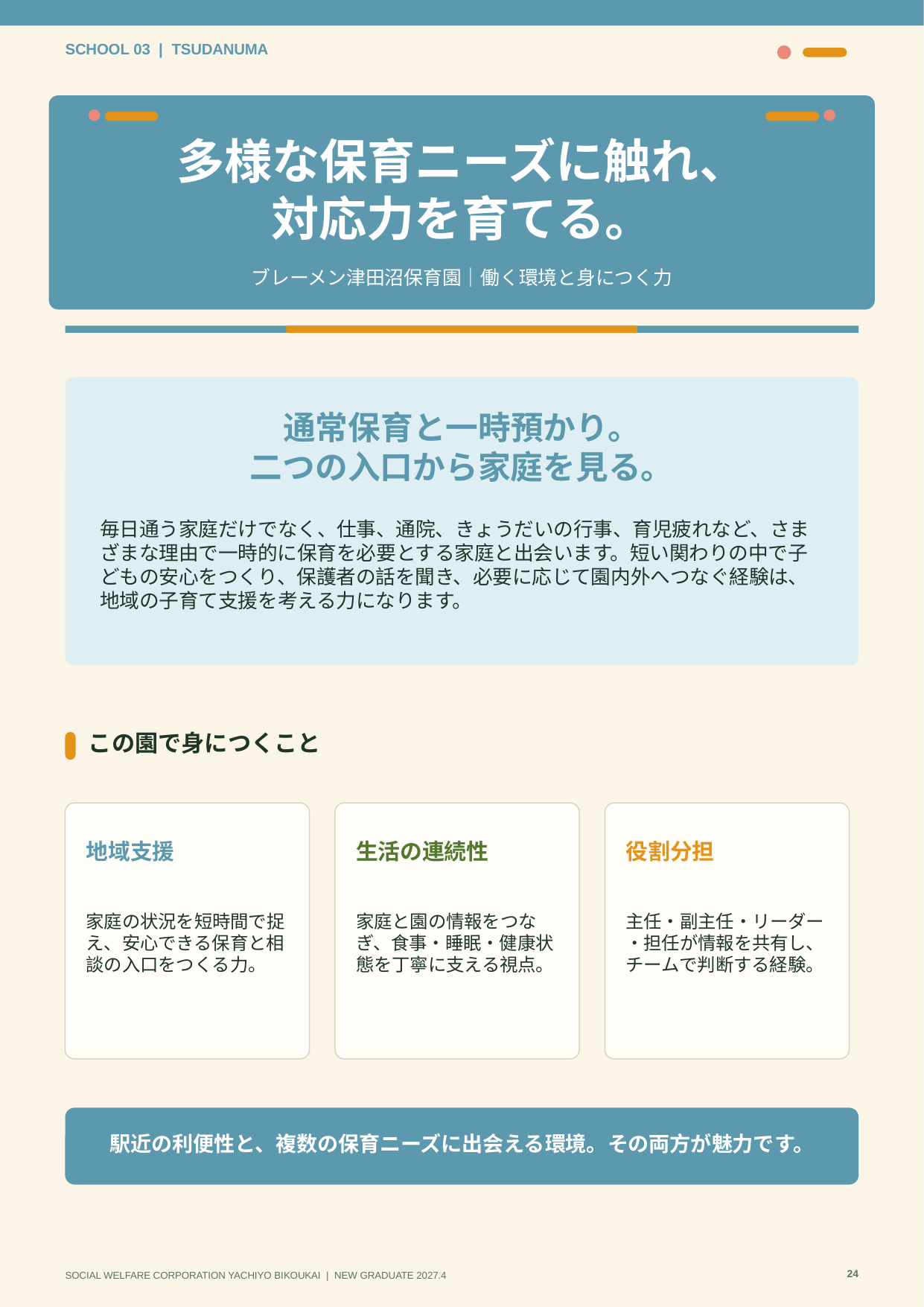

SCHOOL 03  |  TSUDANUMA

多様な保育ニーズに触れ、
対応力を育てる。
ブレーメン津田沼保育園｜働く環境と身につく力

通常保育と一時預かり。
二つの入口から家庭を見る。
毎日通う家庭だけでなく、仕事、通院、きょうだいの行事、育児疲れなど、さまざまな理由で一時的に保育を必要とする家庭と出会います。短い関わりの中で子どもの安心をつくり、保護者の話を聞き、必要に応じて園内外へつなぐ経験は、地域の子育て支援を考える力になります。
この園で身につくこと

地域支援
生活の連続性
役割分担
家庭の状況を短時間で捉え、安心できる保育と相談の入口をつくる力。
家庭と園の情報をつなぎ、食事・睡眠・健康状態を丁寧に支える視点。
主任・副主任・リーダー・担任が情報を共有し、チームで判断する経験。

駅近の利便性と、複数の保育ニーズに出会える環境。その両方が魅力です。
24
SOCIAL WELFARE CORPORATION YACHIYO BIKOUKAI  |  NEW GRADUATE 2027.4